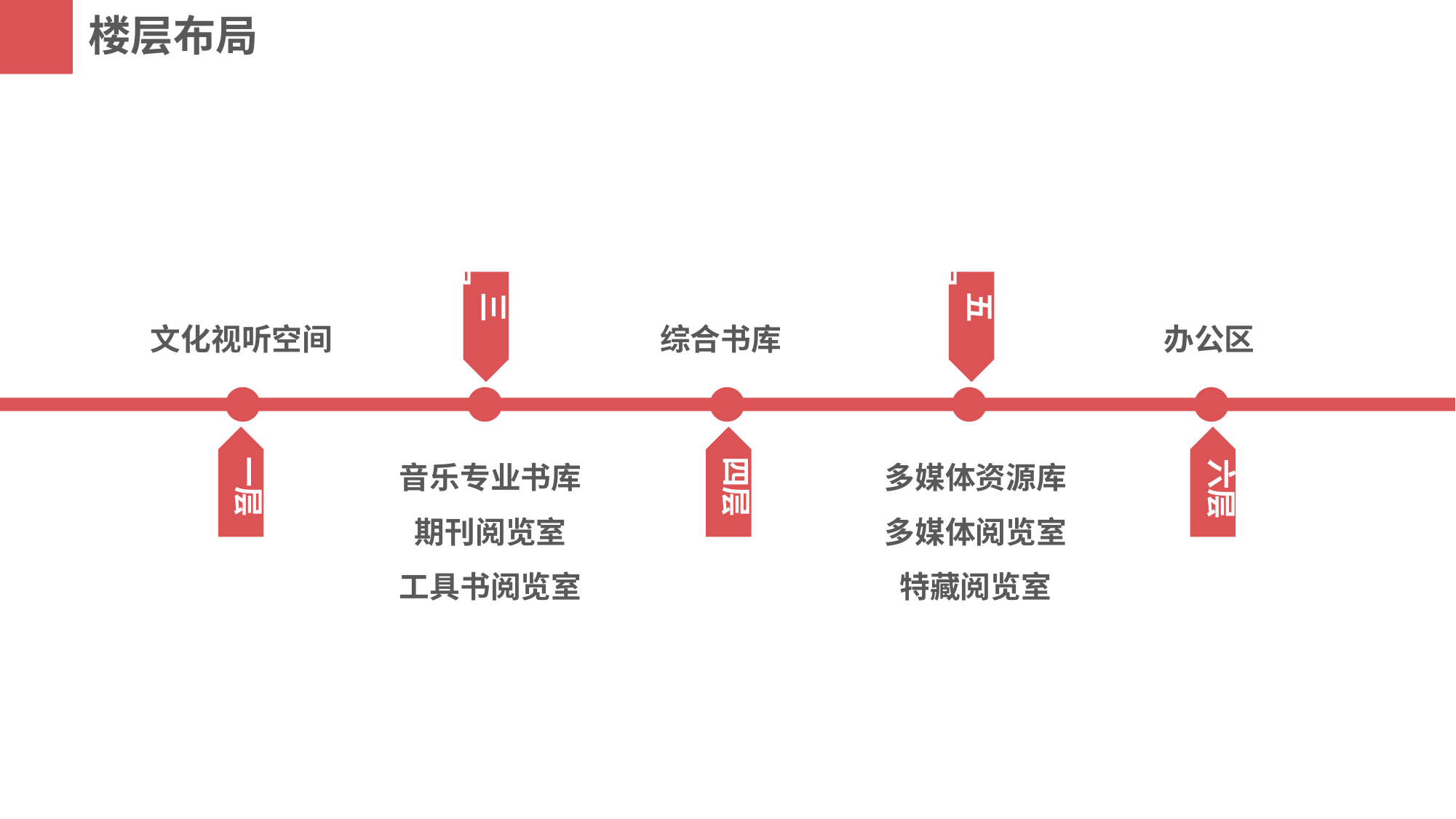

楼层布局
    三层

    五层

文化视听空间
综合书库
办公区

一层

四层

六层

音乐专业书库
期刊阅览室
工具书阅览室
多媒体资源库
多媒体阅览室
特藏阅览室